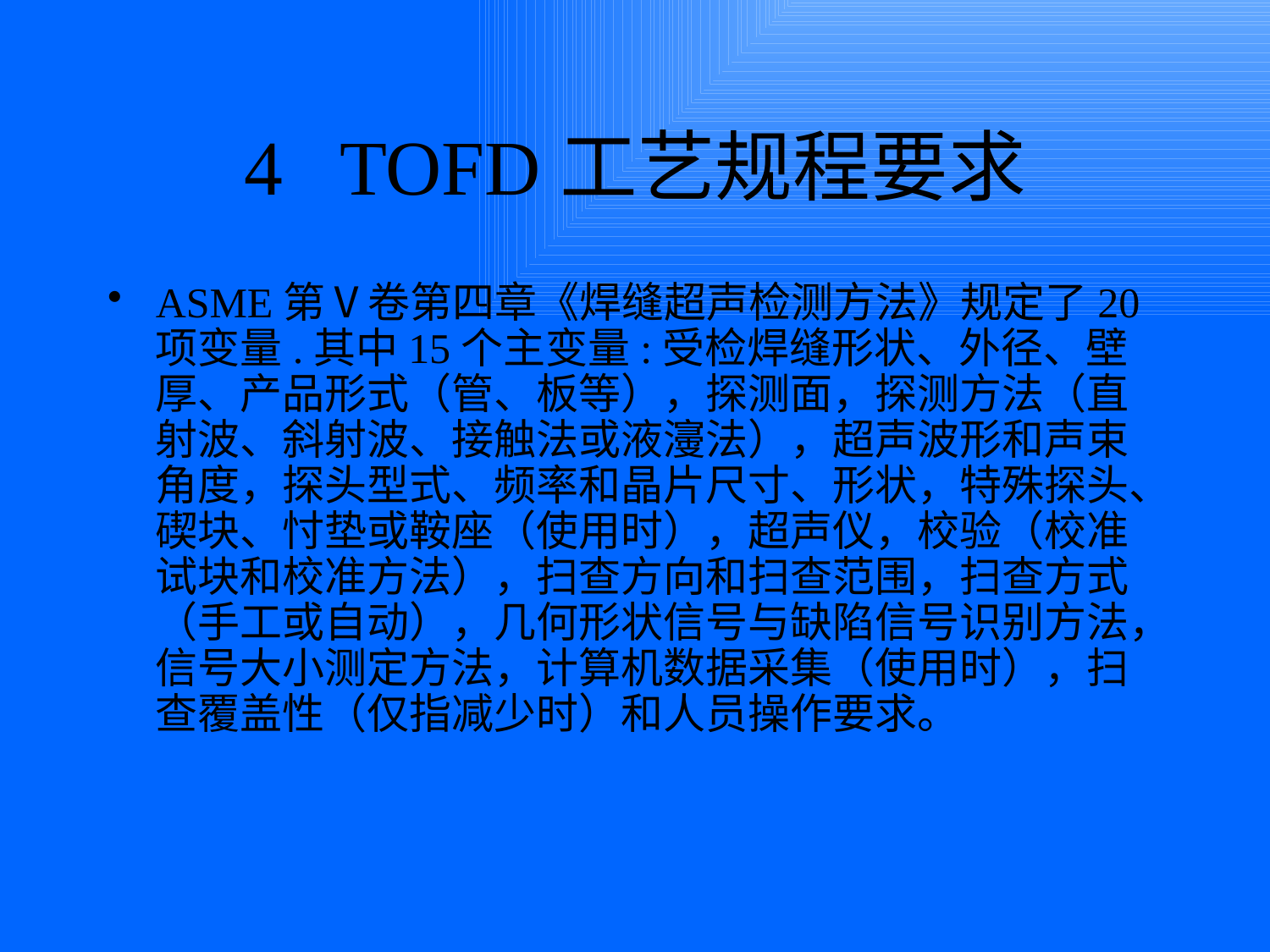

# 4   TOFD工艺规程要求
ASME第Ⅴ卷第四章《焊缝超声检测方法》规定了20项变量.其中15个主变量:受检焊缝形状、外径、壁厚、产品形式（管、板等），探测面，探测方法（直射波、斜射波、接触法或液濅法），超声波形和声束角度，探头型式、频率和晶片尺寸、形状，特殊探头、碶块、忖垫或鞍座（使用时），超声仪，校验（校准试块和校准方法），扫查方向和扫查范围，扫查方式（手工或自动），几何形状信号与缺陷信号识别方法，信号大小测定方法，计算机数据采集（使用时），扫查覆盖性（仅指减少时）和人员操作要求。